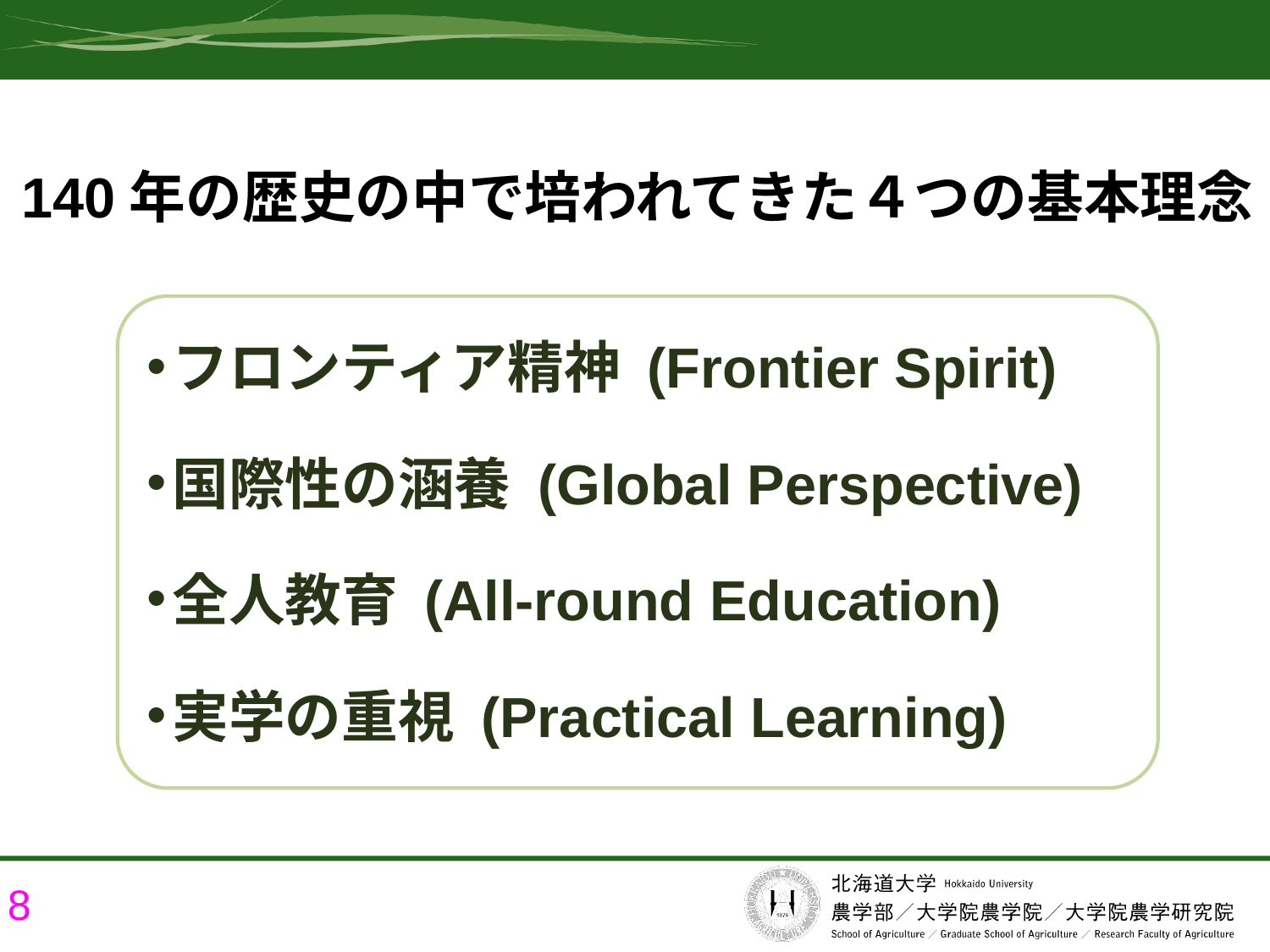

# 建学の精神としての基本理念
140年の歴史の中で培われてきた４つの基本理念
フロンティア精神 (Frontier Spirit)
国際性の涵養 (Global Perspective)
全人教育 (All-round Education)
実学の重視 (Practical Learning)
8